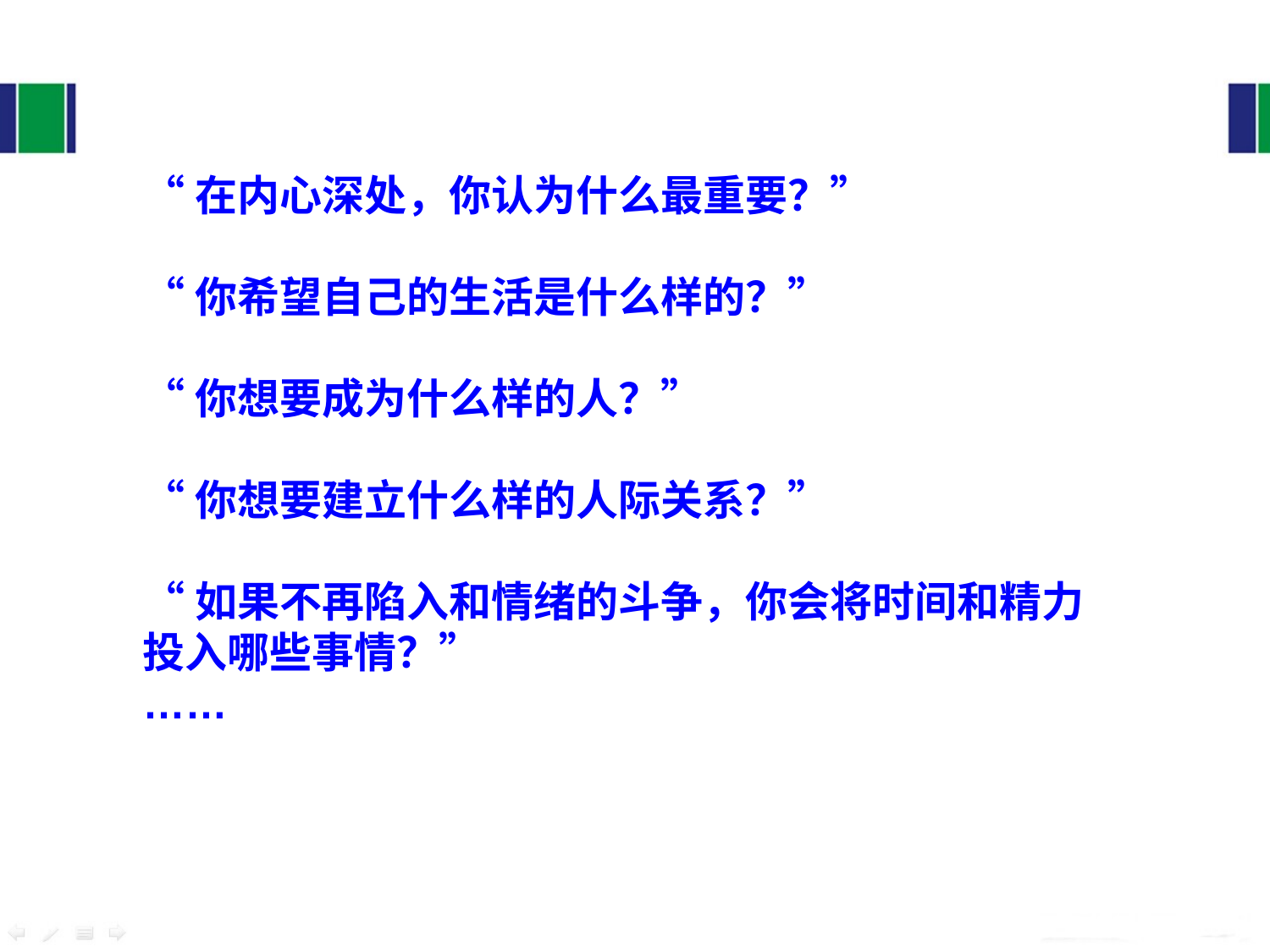

“在内心深处，你认为什么最重要？”

“你希望自己的生活是什么样的？”

“你想要成为什么样的人？”

“你想要建立什么样的人际关系？”

“如果不再陷入和情绪的斗争，你会将时间和精力投入哪些事情？”
……